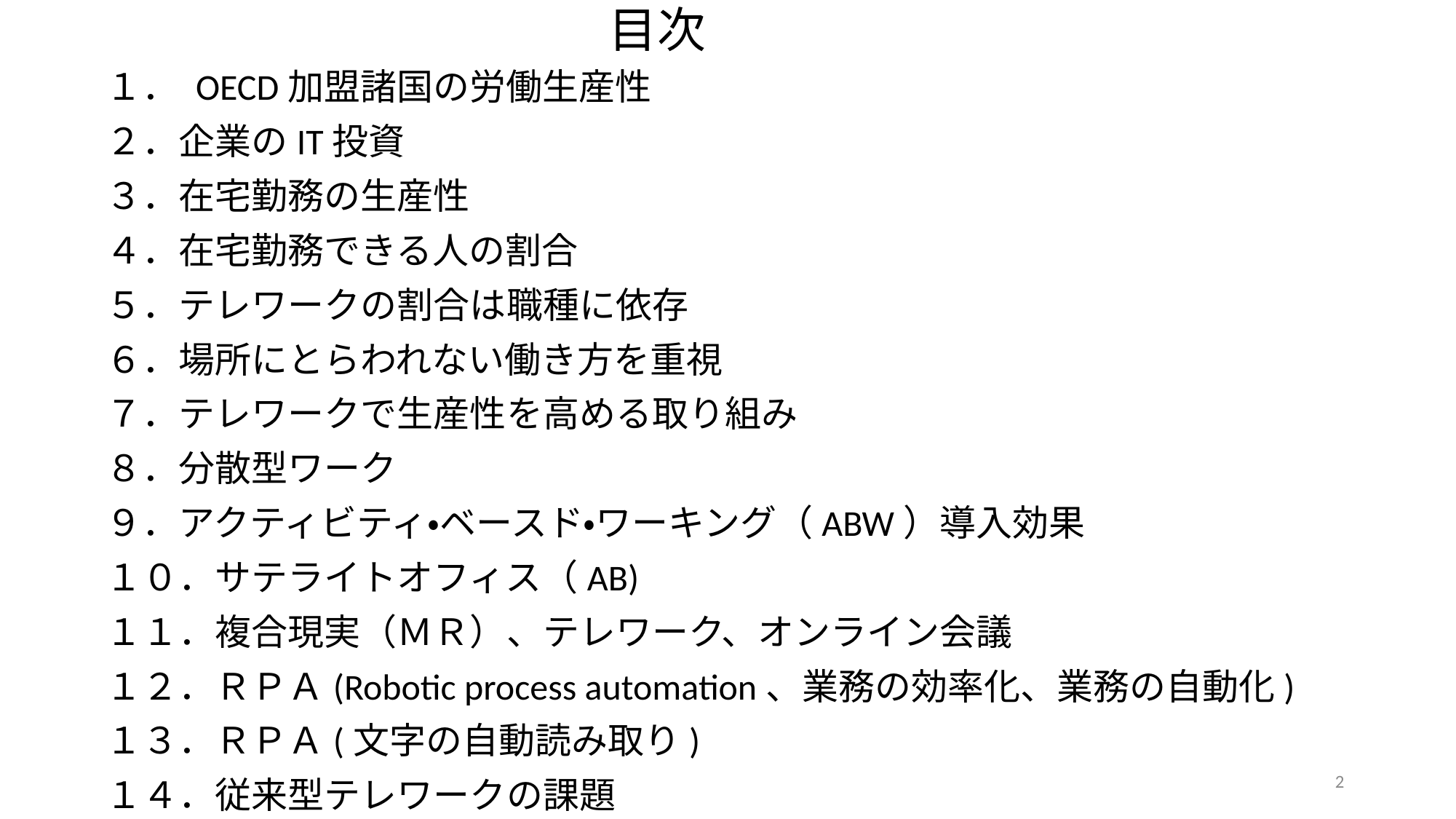

# 目次
１． OECD加盟諸国の労働生産性
２．企業のIT投資
３．在宅勤務の生産性
４．在宅勤務できる人の割合
５．テレワークの割合は職種に依存
６．場所にとらわれない働き方を重視
７．テレワークで生産性を高める取り組み
８．分散型ワーク
９．アクティビティ・ベースド・ワーキング（ABW）導入効果
１０．サテライトオフィス（AB)
１１．複合現実（ＭＲ）、テレワーク、オンライン会議
１２．ＲＰＡ(Robotic process automation、業務の効率化、業務の自動化)
１３．ＲＰＡ(文字の自動読み取り)
１４．従来型テレワークの課題
2